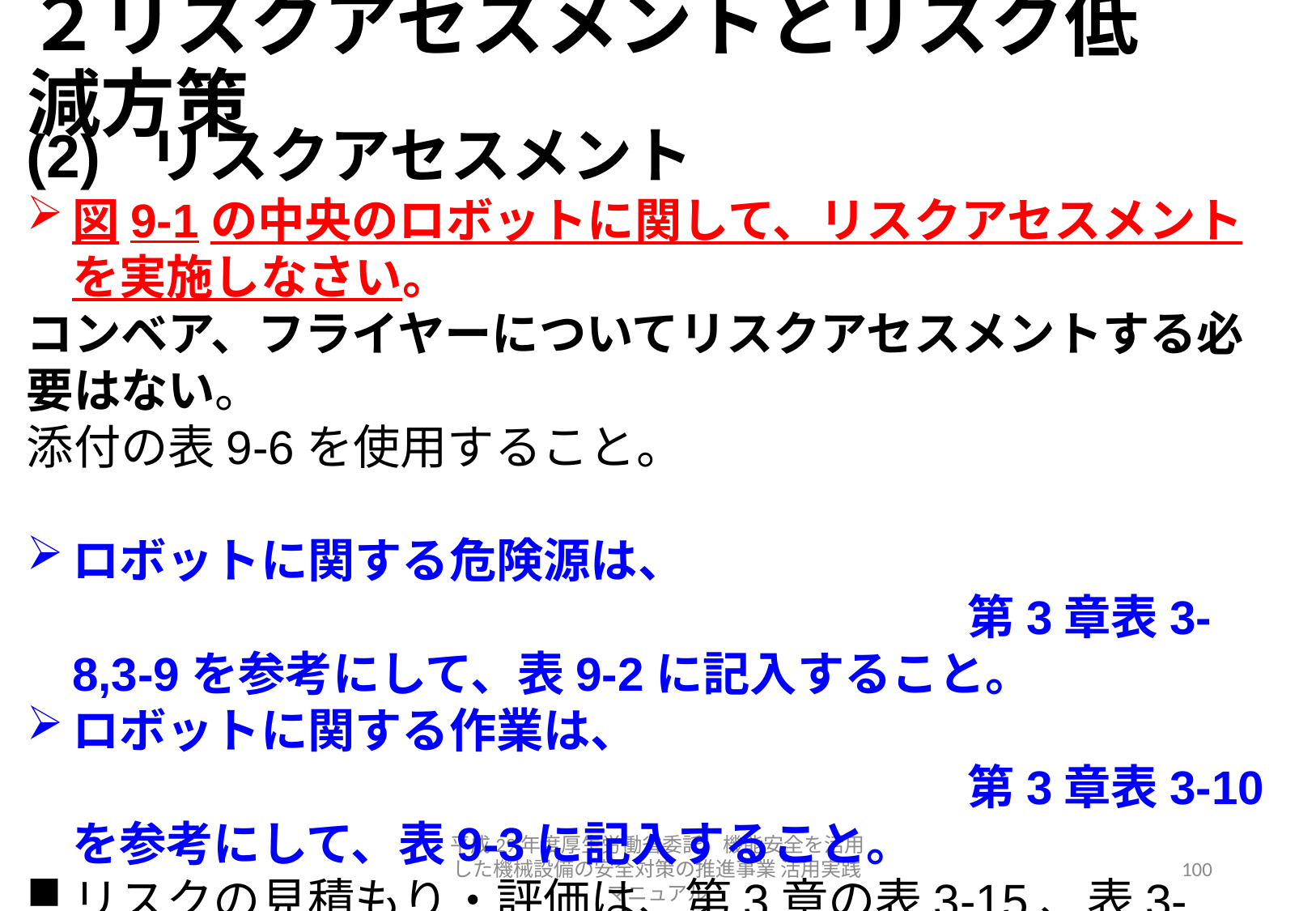

# ２リスクアセスメントとリスク低減方策
(2)	リスクアセスメント
図9-1の中央のロボットに関して、リスクアセスメントを実施しなさい。
コンベア、フライヤーについてリスクアセスメントする必要はない。
添付の表9-6を使用すること。

ロボットに関する危険源は、　　　　　　　　　　　　　　　　　　　　　　　　　　　　　　　第3章表3-8,3-9を参考にして、表9-2に記入すること。
ロボットに関する作業は、　　　　　　　　　　　　　　　　　　　　　　　　　　　　　　　　第3章表3-10を参考にして、表9-3に記入すること。
リスクの見積もり・評価は、第3章の表3-15、表3-16、表3-17、表3-18に基づいて実施すること。
表9-６の記載方法は、第3章の表3-14、表3-18を参考にすること。
平成29年度厚生労働省委託　機能安全を活用した機械設備の安全対策の推進事業 活用実践マニュアル
100